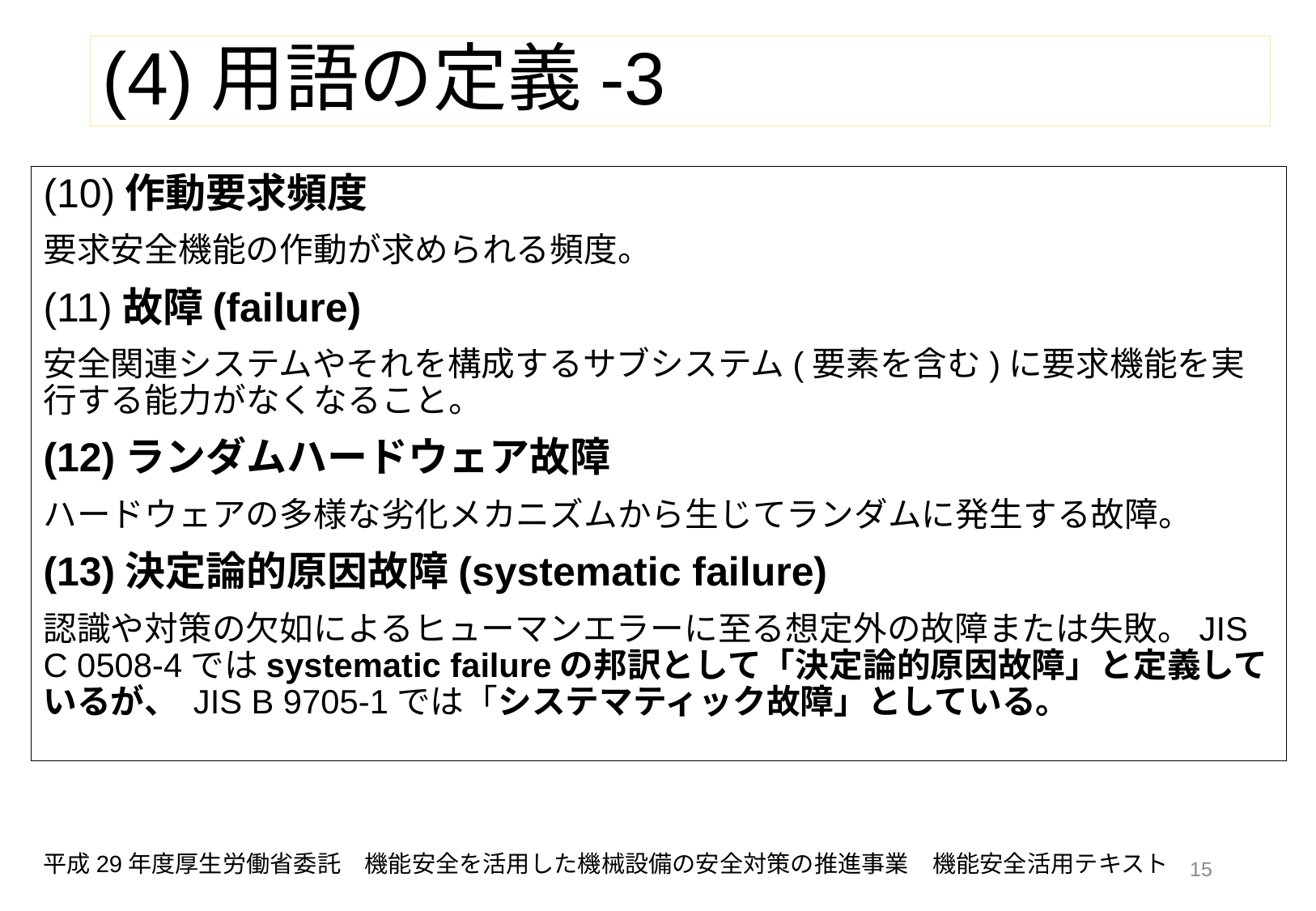

(4)用語の定義-3
(10)作動要求頻度
要求安全機能の作動が求められる頻度。
(11)故障(failure)
安全関連システムやそれを構成するサブシステム(要素を含む)に要求機能を実行する能力がなくなること。
(12)ランダムハードウェア故障
ハードウェアの多様な劣化メカニズムから生じてランダムに発生する故障。
(13)決定論的原因故障(systematic failure)
認識や対策の欠如によるヒューマンエラーに至る想定外の故障または失敗。JIS C 0508-4ではsystematic failureの邦訳として「決定論的原因故障」と定義しているが、 JIS B 9705-1では「システマティック故障」としている。

平成29年度厚生労働省委託　機能安全を活用した機械設備の安全対策の推進事業　機能安全活用テキスト
15